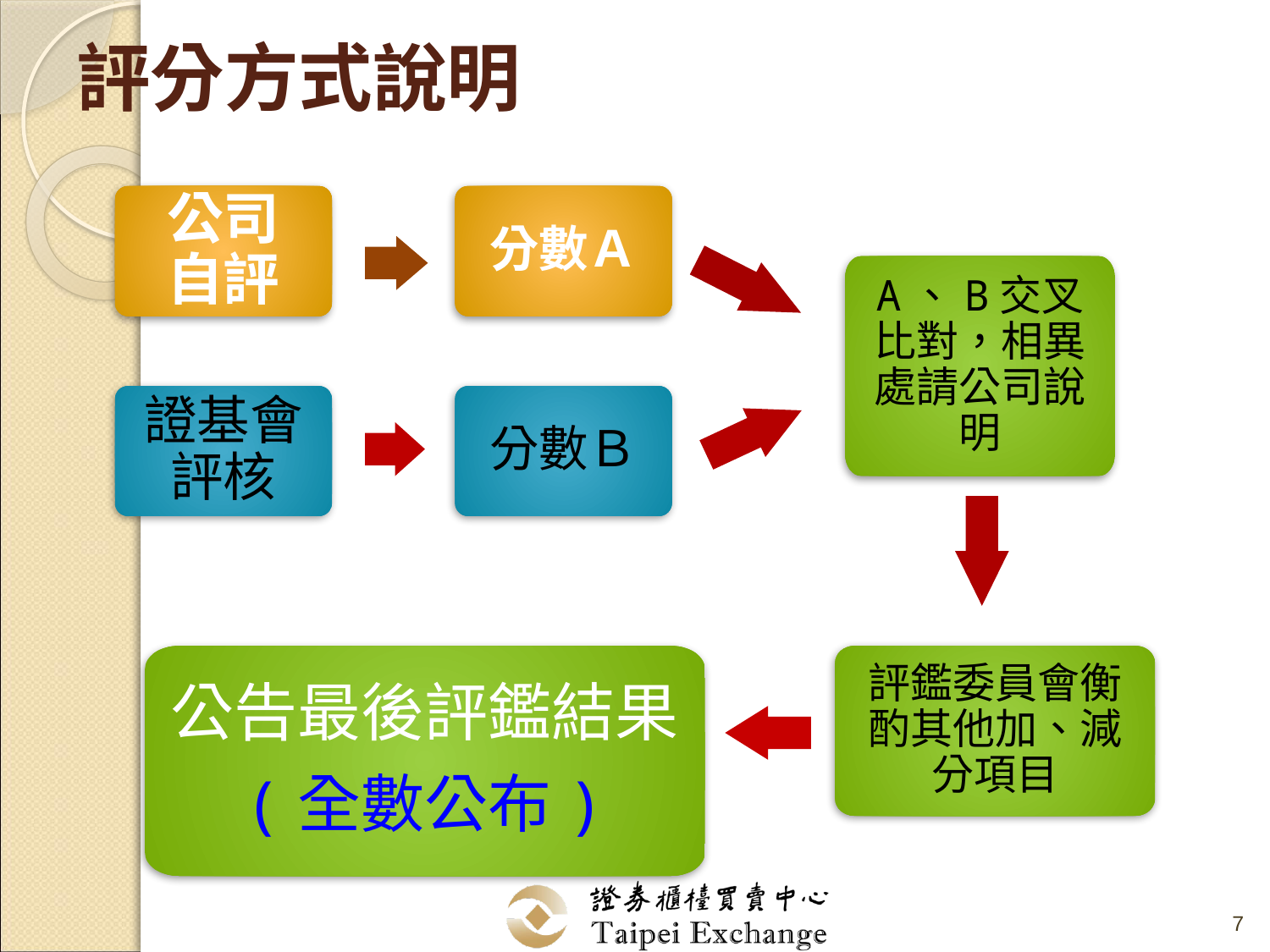

# 評分方式說明
公司自評
分數Ａ

A、B交叉比對，相異處請公司說明

證基會評核
分數Ｂ

公告最後評鑑結果
(全數公布)
評鑑委員會衡酌其他加、減分項目

7